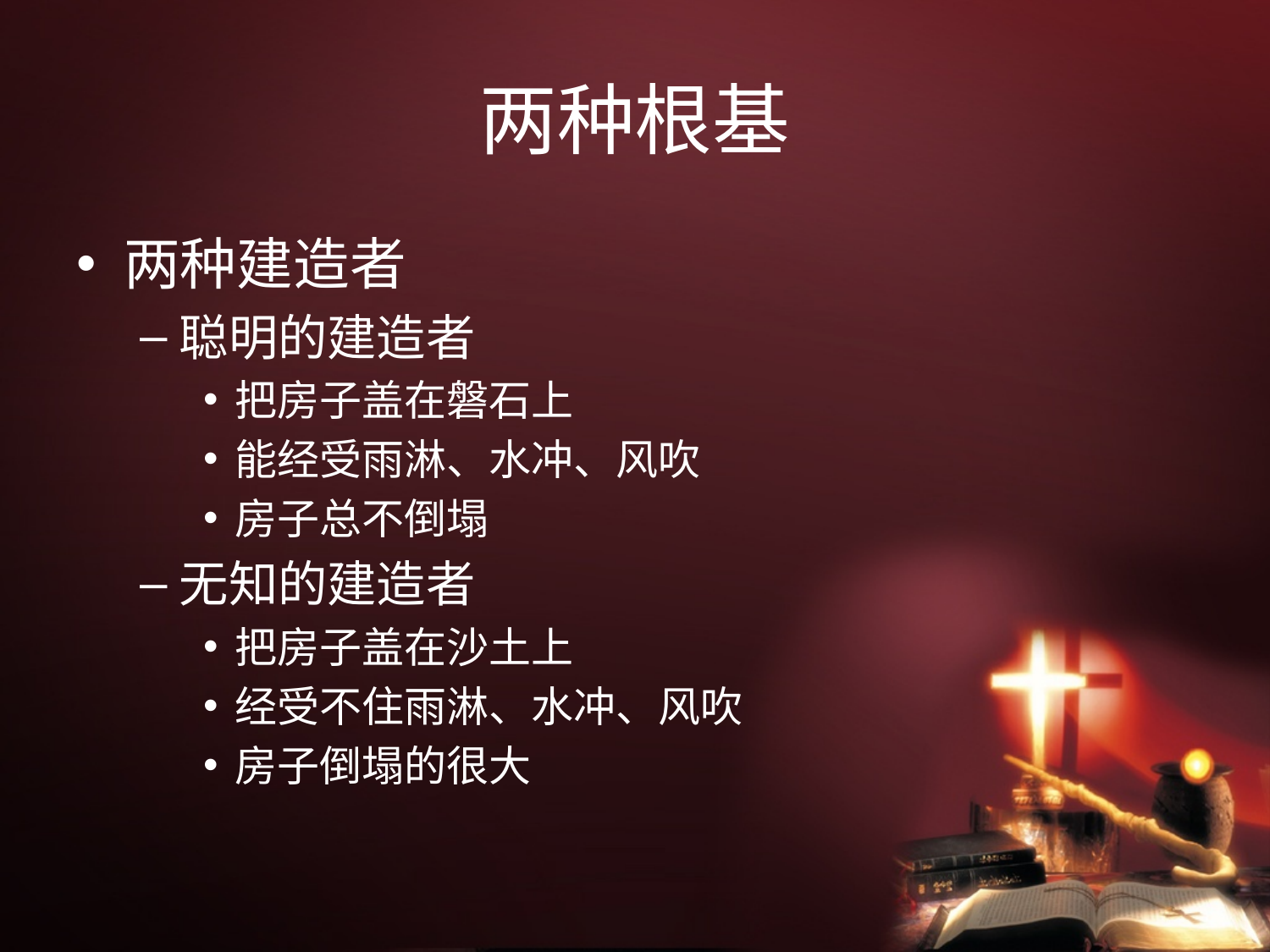

# 两种根基
两种建造者
聪明的建造者
把房子盖在磐石上
能经受雨淋、水冲、风吹
房子总不倒塌
无知的建造者
把房子盖在沙土上
经受不住雨淋、水冲、风吹
房子倒塌的很大